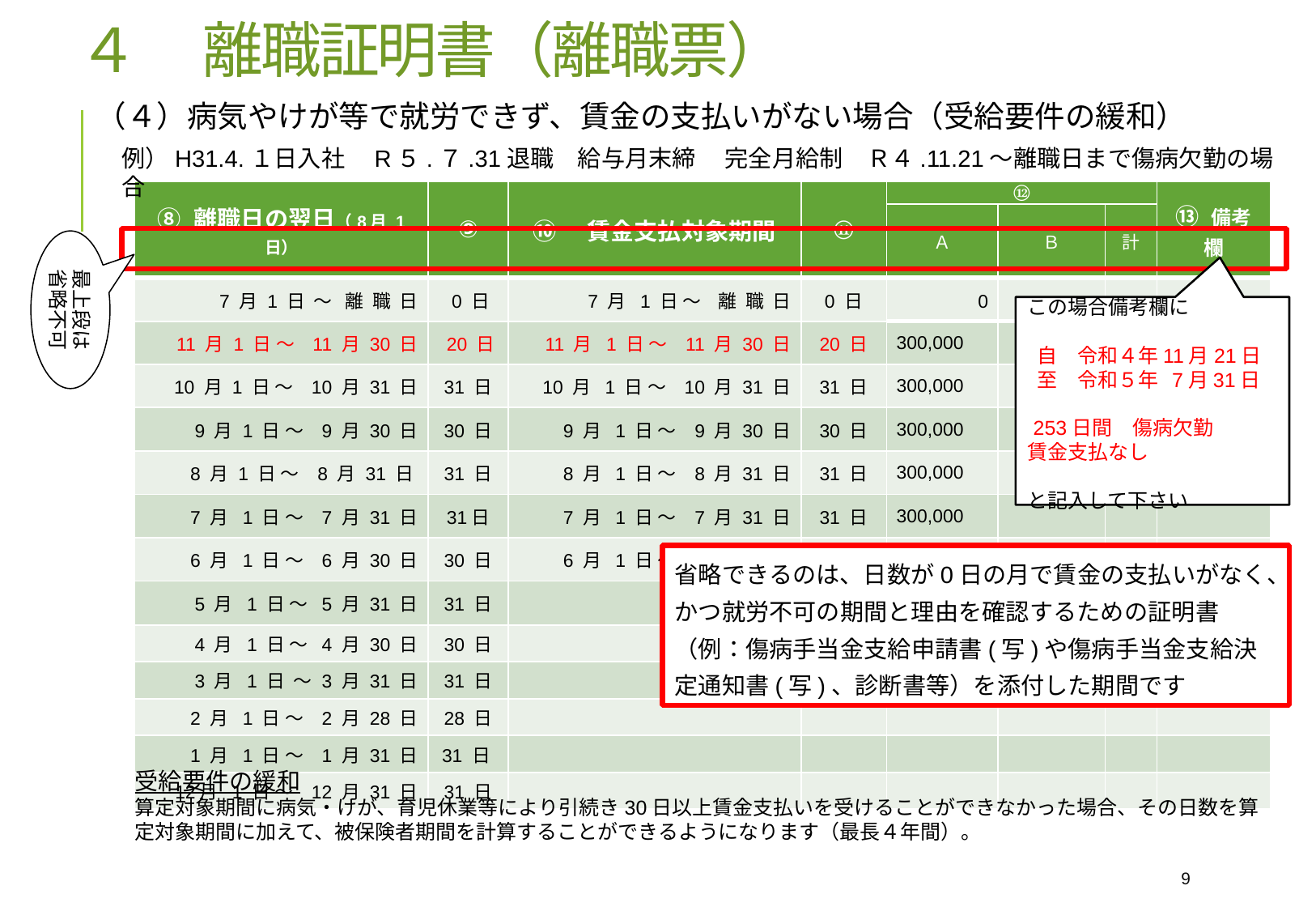

４　離職証明書（離職票）
（４）病気やけが等で就労できず、賃金の支払いがない場合（受給要件の緩和）
例）H31.4.１日入社　R５.７.31退職　給与月末締　 完全月給制　Ｒ４.11.21～離職日まで傷病欠勤の場合
| ⑧ 離職日の翌日（8月 1 日） | ⑨ | ⑩　賃金支払対象期間 | ⑪ | ⑫ |  |  | ⑬ 備考欄 |
| --- | --- | --- | --- | --- | --- | --- | --- |
|  |  |  |  | Ａ | Ｂ | 計 |  |
| 7 月 1 日 ～ 離 職 日 | 0 日 | 7 月 1 日 ～ 離 職 日 | 0 日 | 0 |  |  |  |
| 11 月 1 日 ～ 11 月 30 日 | 20 日 | 11 月 1 日 ～ 11 月 30 日 | 20 日 | 300,000 |  |  |  |
| 10 月 1 日 ～ 10 月 31 日 | 31 日 | 10 月 1 日 ～ 10 月 31 日 | 31 日 | 300,000 |  |  |  |
| 9 月 1 日 ～ 9 月 30 日 | 30 日 | 9 月 1 日 ～ 9 月 30 日 | 30 日 | 300,000 |  |  |  |
| 8 月 1 日 ～ 8 月 31 日 | 31 日 | 8 月 1 日 ～ 8 月 31 日 | 31 日 | 300,000 |  |  |  |
| 7 月 1 日 ～ 7 月 31 日 | 31日 | 7 月 1 日 ～ 7 月 31 日 | 31 日 | 300,000 |  |  |  |
| 6 月 1 日 ～ 6 月 30 日 | 30 日 | 6 月 1 日 ～ 6 月 30 日 | 30 日 | 300,000 |  |  |  |
| 5 月 1 日 ～ 5 月 31 日 | 31 日 |  |  |  |  |  |  |
| 4 月 1 日 ～ 4 月 30 日 | 30 日 |  |  |  |  |  |  |
| 3 月 1 日 ～ 3 月 31 日 | 31 日 |  |  |  |  |  |  |
| 2 月 1 日 ～ 2 月 28 日 | 28 日 |  |  |  |  |  |  |
| 1 月 1 日 ～ 1 月 31 日 | 31 日 |  |  |  |  |  |  |
| 12月 1 日 ～ 12 月 31 日 | 31 日 |  |  |  |  |  |  |

最上段は省略不可
この場合備考欄に

 自　令和４年11月21日
 至　令和５年  7月31日
 253日間　傷病欠勤
賃金支払なし

と記入して下さい
省略できるのは、日数が0日の月で賃金の支払いがなく、かつ就労不可の期間と理由を確認するための証明書（例：傷病手当金支給申請書(写)や傷病手当金支給決定通知書(写)、診断書等）を添付した期間です
受給要件の緩和
算定対象期間に病気・けが、育児休業等により引続き30日以上賃金支払いを受けることができなかった場合、その日数を算定対象期間に加えて、被保険者期間を計算することができるようになります（最長４年間）。
9